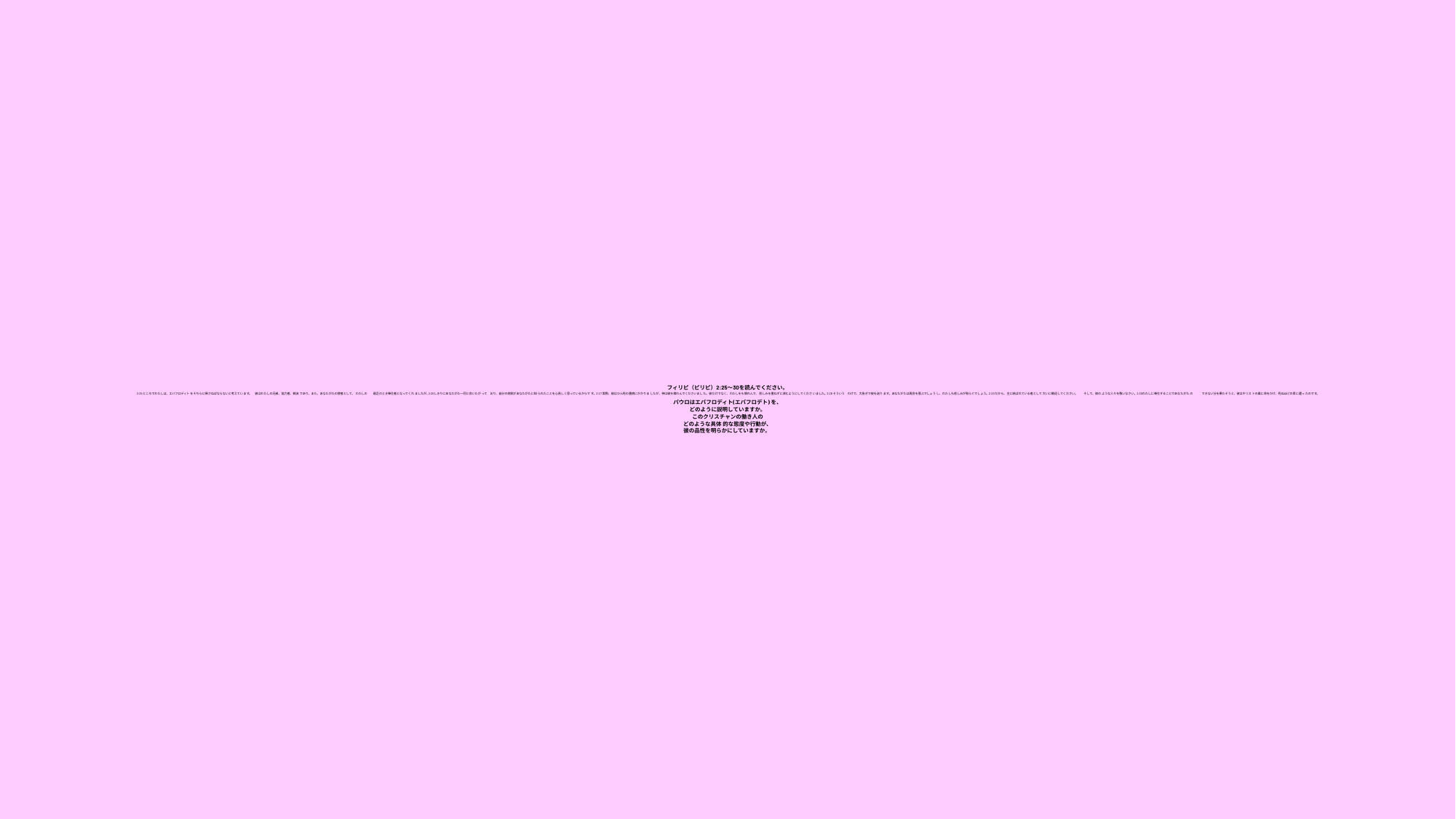

# フィリピ（ピリピ）2:25～30を読んでください。 2:25 ところでわたしは、エパフロディト をそちらに帰さねばならないと考えてい ます。　彼はわたしの兄弟、協力者、戦友 であり、また、あなたがたの使者として、 わたしの　　窮乏のとき奉仕者となってくれ ましたが、 2:26しきりにあなたがた一同と会いたが って　おり、自分の病気があなたがたに知 られたことを心苦しく思っているからで す。 2:27 実際、彼はひん死の重病にかかりま したが、神は彼を憐れんでくださいまし た。彼だけでなく、わたしをも憐れんで、 悲しみを重ねずに済むようにしてくださ いました。 2:28 そういう　わけで、大急ぎで彼を送り ます。あなたがたは再会を喜ぶでしょう し、わたしも悲しみが和らぐでしょう。 2:29 だから、主に結ばれている者として 大いに歓迎してください。　　そして、彼の ような人々を敬いなさい。 2:30わたしに奉仕することであなたがた の　　　できない分を果たそうと、彼はキリス トの業に命をかけ、死ぬほどの目に遭っ たのです。 パウロはエパフロディト(エパフロデト) を、 どのように説明していますか。 このクリスチャンの働き人の どのような具体 的な態度や行動が、 彼の品性を明らかにしていますか。